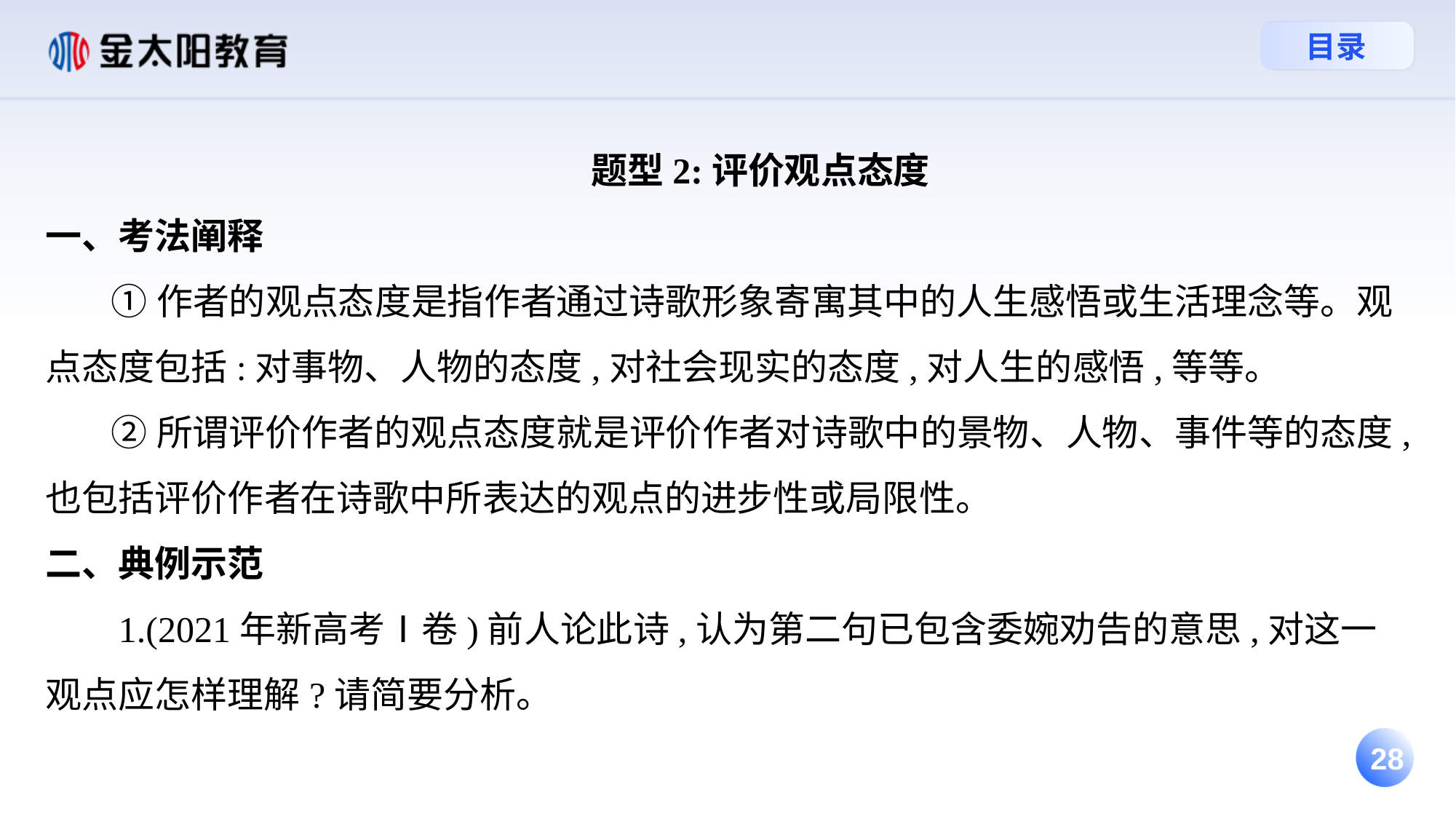

题型2:评价观点态度
一、考法阐释
        ①作者的观点态度是指作者通过诗歌形象寄寓其中的人生感悟或生活理念等。观点态度包括:对事物、人物的态度,对社会现实的态度,对人生的感悟,等等。
        ②所谓评价作者的观点态度就是评价作者对诗歌中的景物、人物、事件等的态度,也包括评价作者在诗歌中所表达的观点的进步性或局限性。
二、典例示范
        1.(2021年新高考Ⅰ卷)前人论此诗,认为第二句已包含委婉劝告的意思,对这一观点应怎样理解?请简要分析。